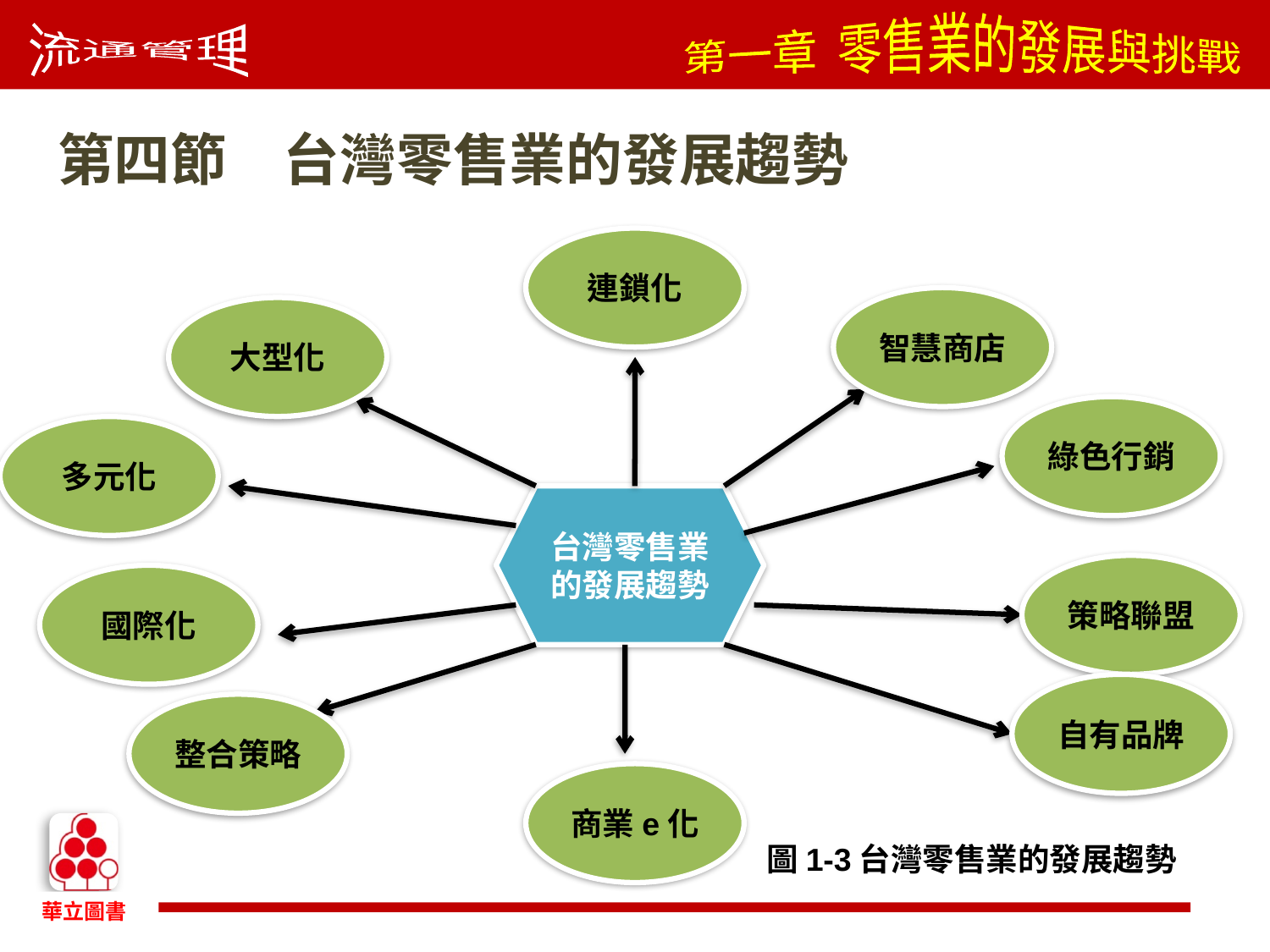

第四節　台灣零售業的發展趨勢
連鎖化
智慧商店
大型化
綠色行銷
多元化
台灣零售業的發展趨勢
策略聯盟
國際化
自有品牌
整合策略
商業e化
圖1-3台灣零售業的發展趨勢